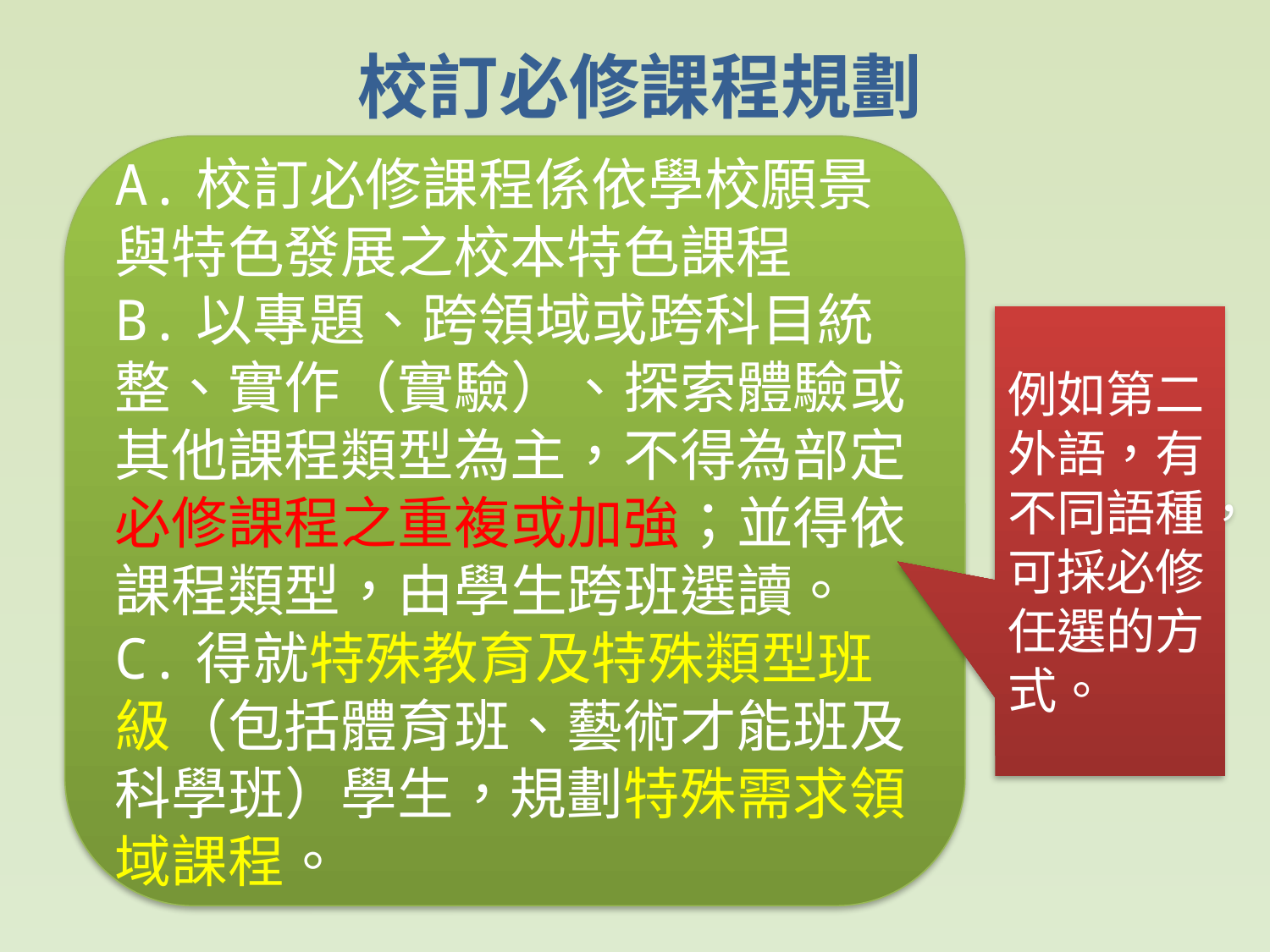

# 校訂必修課程規劃
A.校訂必修課程係依學校願景與特色發展之校本特色課程
B.以專題、跨領域或跨科目統整、實作（實驗）、探索體驗或其他課程類型為主，不得為部定必修課程之重複或加強；並得依課程類型，由學生跨班選讀。
C.得就特殊教育及特殊類型班級（包括體育班、藝術才能班及科學班）學生，規劃特殊需求領域課程。
例如第二外語，有不同語種，可採必修任選的方式。